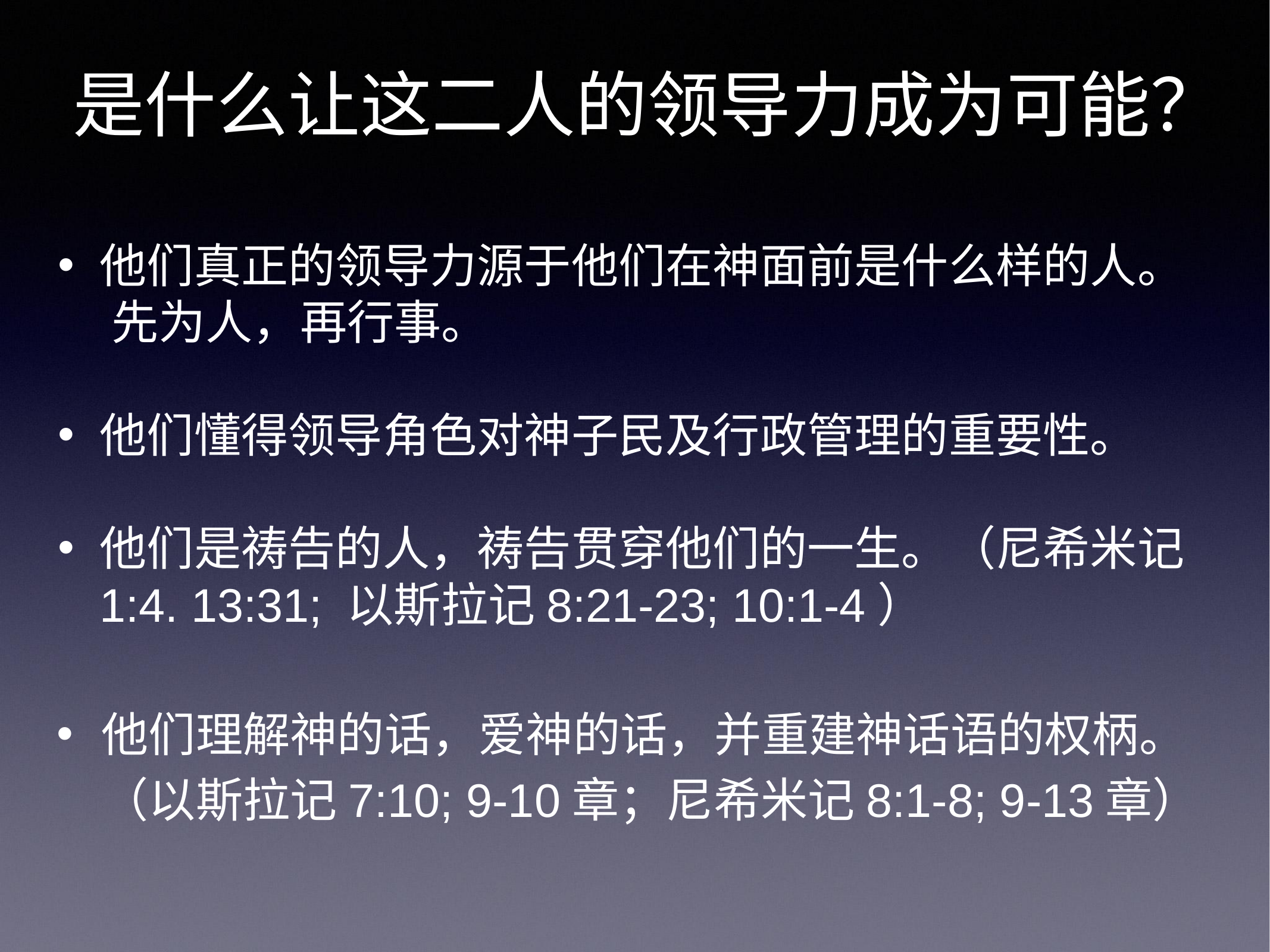

# 是什么让这二人的领导力成为可能？

他们真正的领导力源于他们在神面前是什么样的人。
    先为人，再行事。

他们懂得领导角色对神子民及行政管理的重要性。

他们是祷告的人，祷告贯穿他们的一生。（尼希米记1:4. 13:31; 以斯拉记8:21-23; 10:1-4）

他们理解神的话，爱神的话，并重建神话语的权柄。（以斯拉记7:10; 9-10章；尼希米记8:1-8; 9-13章）